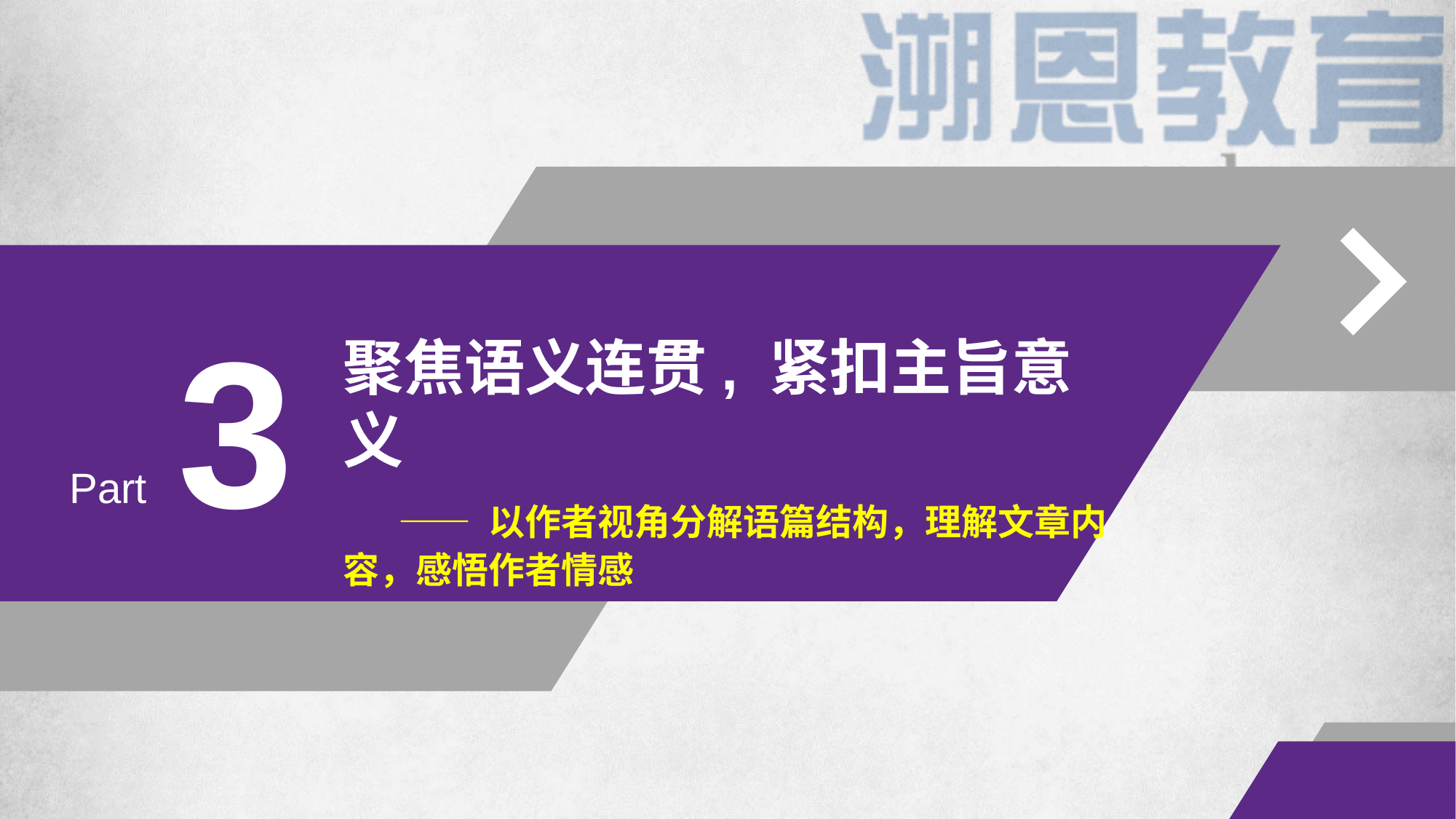

3
聚焦语义连贯, 紧扣主旨意义
    —— 以作者视角分解语篇结构，理解文章内容，感悟作者情感
Part